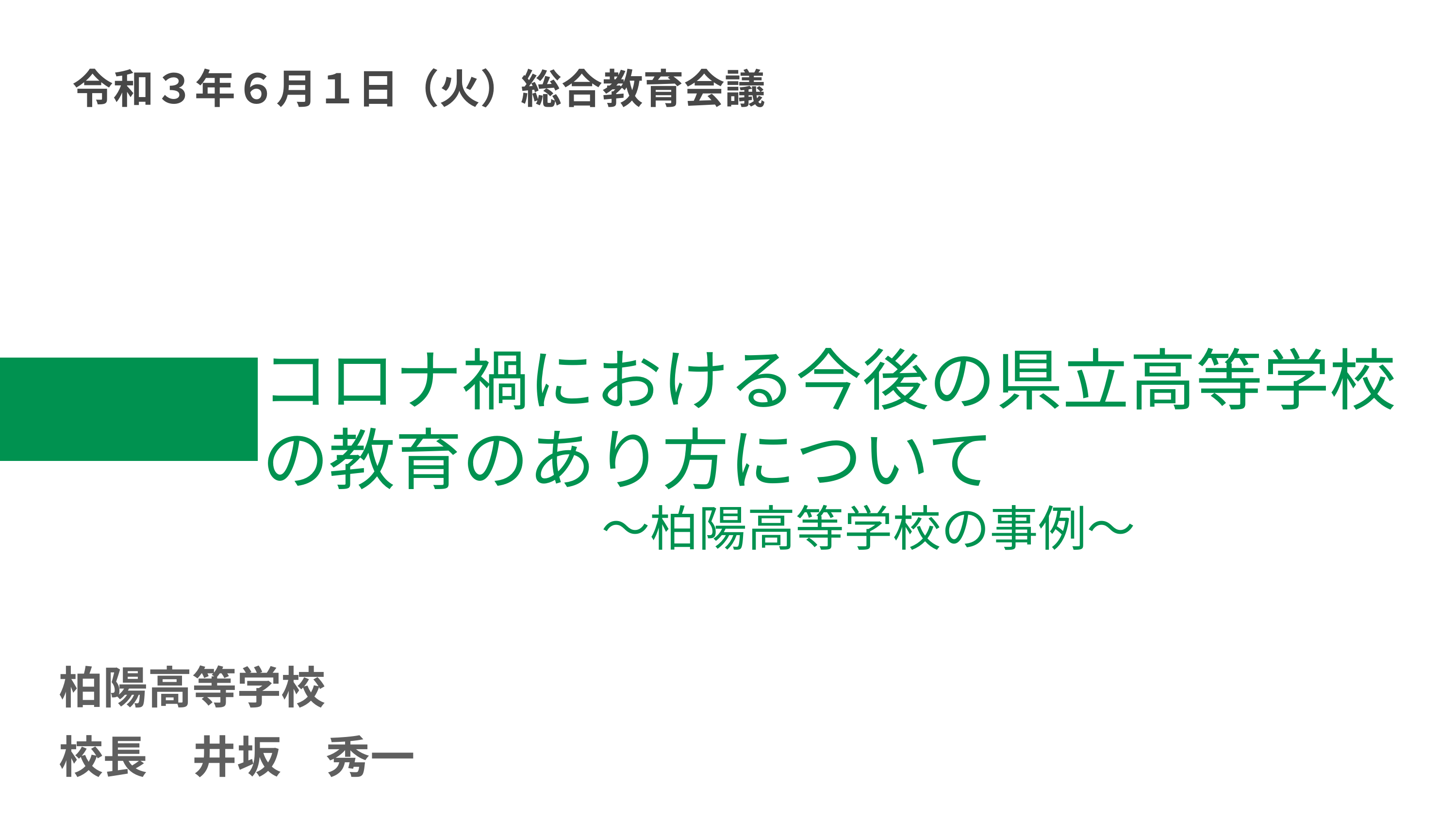

令和３年６月１日（火）総合教育会議
コロナ禍における今後の県立高等学校の教育のあり方について
　　　　　　　～柏陽高等学校の事例～
柏陽高等学校
校長　井坂　秀一